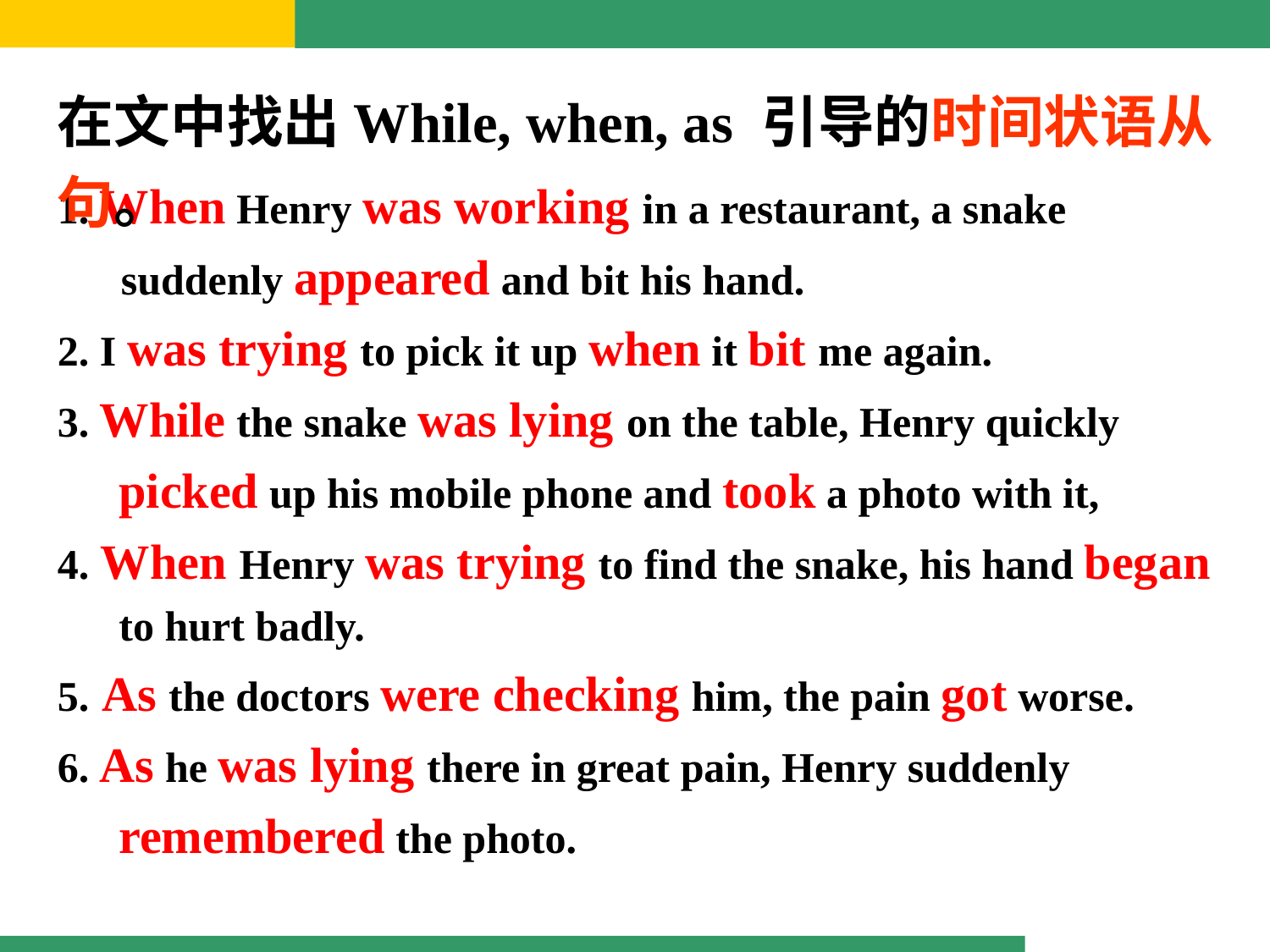

在文中找出While, when, as 引导的时间状语从句。
1. When Henry was working in a restaurant, a snake suddenly appeared and bit his hand.
2. I was trying to pick it up when it bit me again.
3. While the snake was lying on the table, Henry quickly picked up his mobile phone and took a photo with it,
4. When Henry was trying to find the snake, his hand began to hurt badly.
5. As the doctors were checking him, the pain got worse.
6. As he was lying there in great pain, Henry suddenly remembered the photo.